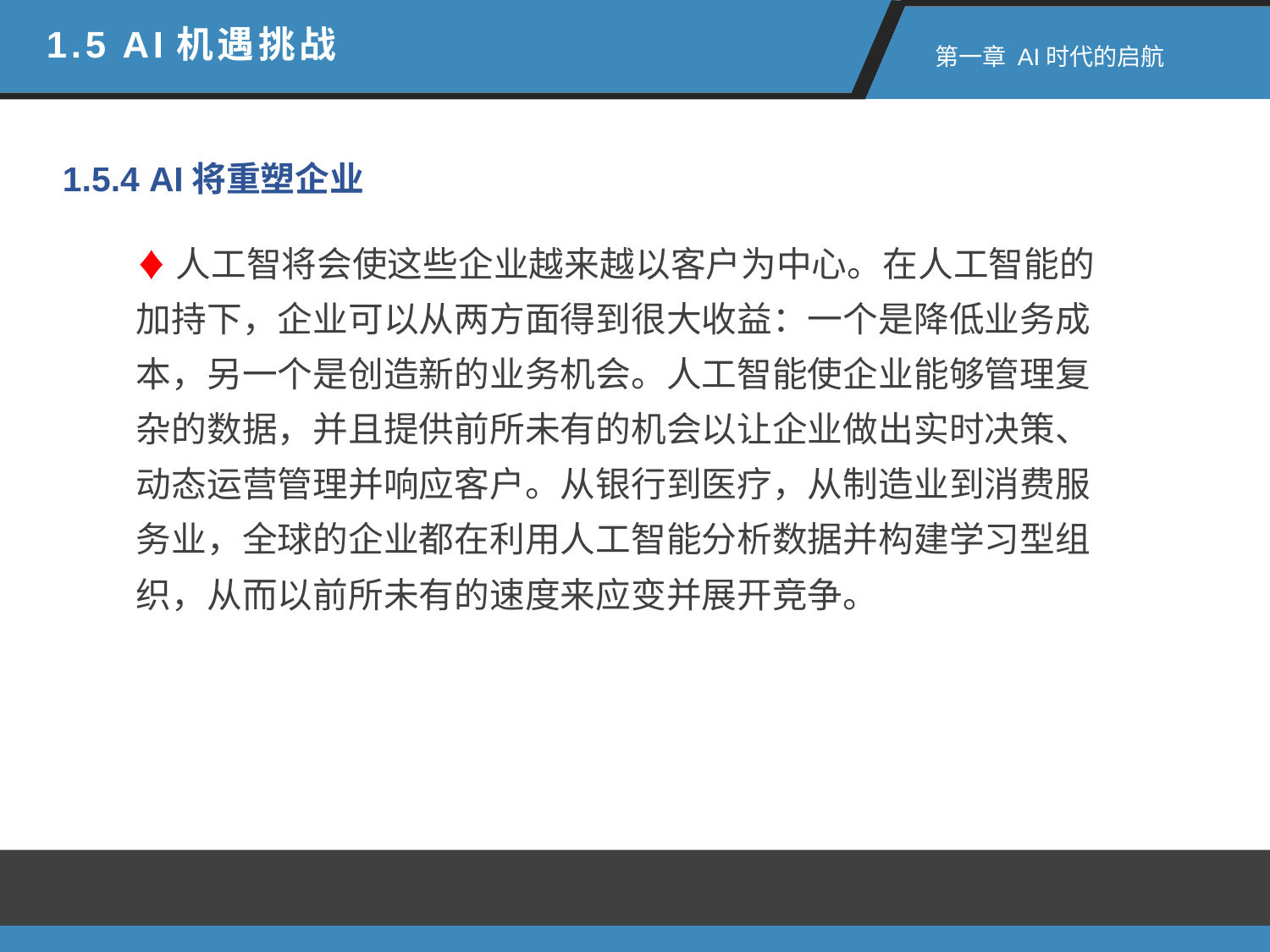

1.5 AI机遇挑战
  第一章 AI时代的启航
1.5.4 AI将重塑企业
♦人工智将会使这些企业越来越以客户为中心。在人工智能的加持下，企业可以从两方面得到很大收益：一个是降低业务成本，另一个是创造新的业务机会。人工智能使企业能够管理复杂的数据，并且提供前所未有的机会以让企业做出实时决策、动态运营管理并响应客户。从银行到医疗，从制造业到消费服务业，全球的企业都在利用人工智能分析数据并构建学习型组织，从而以前所未有的速度来应变并展开竞争。